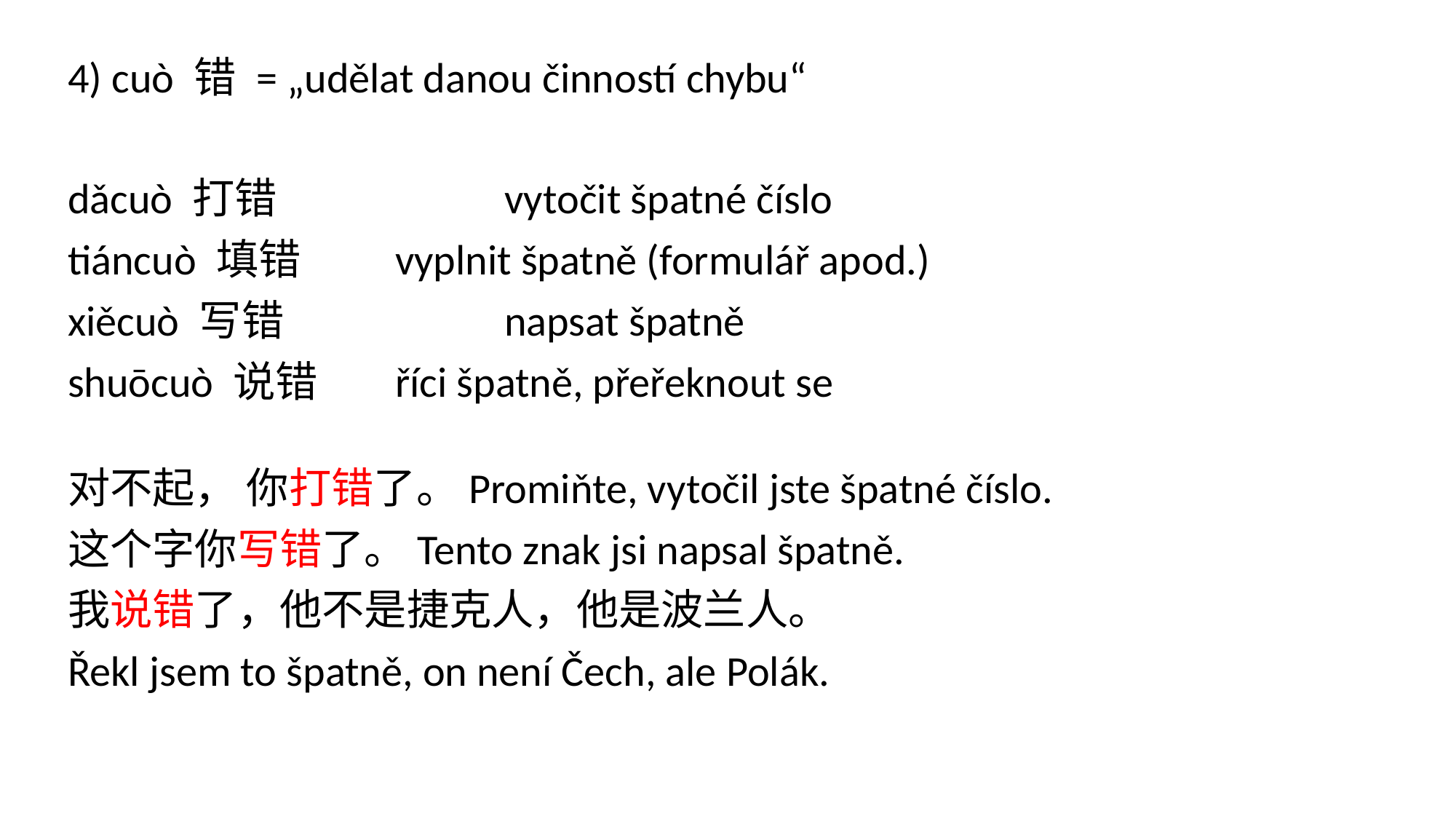

4) cuò 错 = „udělat danou činností chybu“

dǎcuò 打错 		vytočit špatné číslo
tiáncuò 填错  	vyplnit špatně (formulář apod.)
xiěcuò 写错 		napsat špatně
shuōcuò 说错 	říci špatně, přeřeknout se
对不起， 你打错了。Promiňte, vytočil jste špatné číslo.
这个字你写错了。Tento znak jsi napsal špatně.
我说错了，他不是捷克人，他是波兰人。
Řekl jsem to špatně, on není Čech, ale Polák.